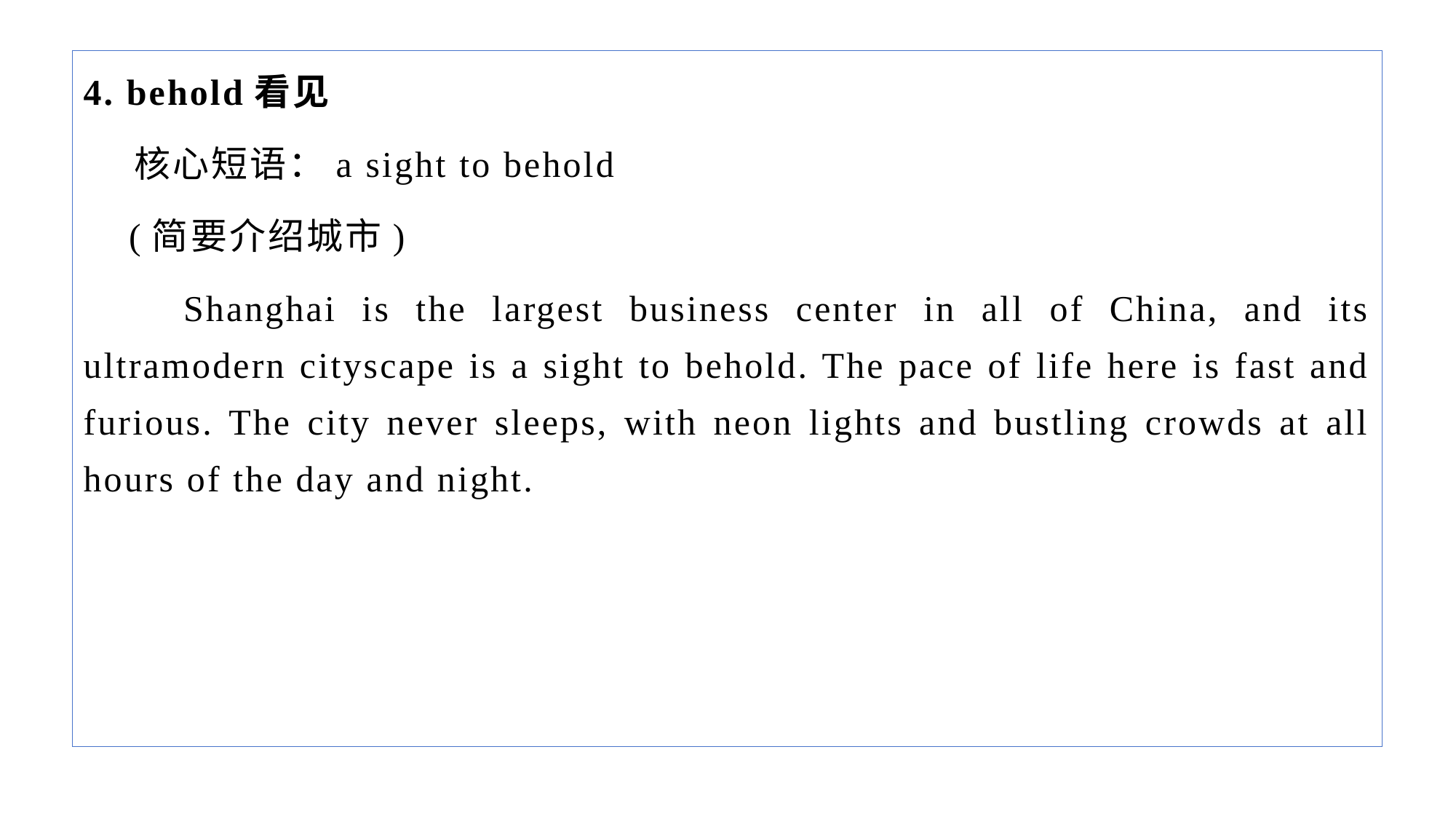

4. behold看见
    核心短语：a sight to behold
    (简要介绍城市)
    Shanghai is the largest business center in all of China, and its ultramodern cityscape is a sight to behold. The pace of life here is fast and furious. The city never sleeps, with neon lights and bustling crowds at all hours of the day and night.